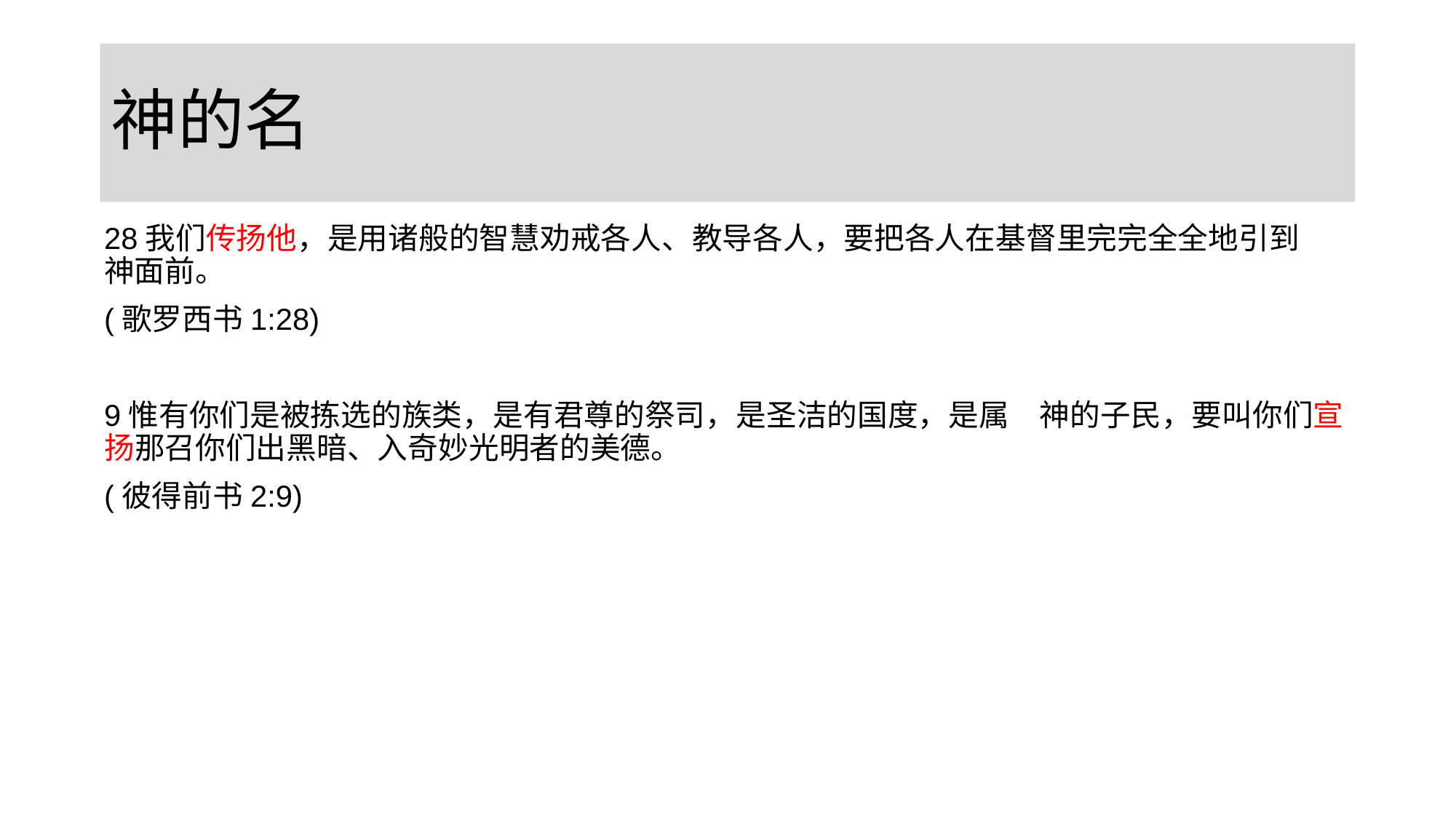

# 神的名
28我们传扬他，是用诸般的智慧劝戒各人、教导各人，要把各人在基督里完完全全地引到　神面前。
(歌罗西书1:28)

9惟有你们是被拣选的族类，是有君尊的祭司，是圣洁的国度，是属　神的子民，要叫你们宣扬那召你们出黑暗、入奇妙光明者的美德。
(彼得前书2:9)